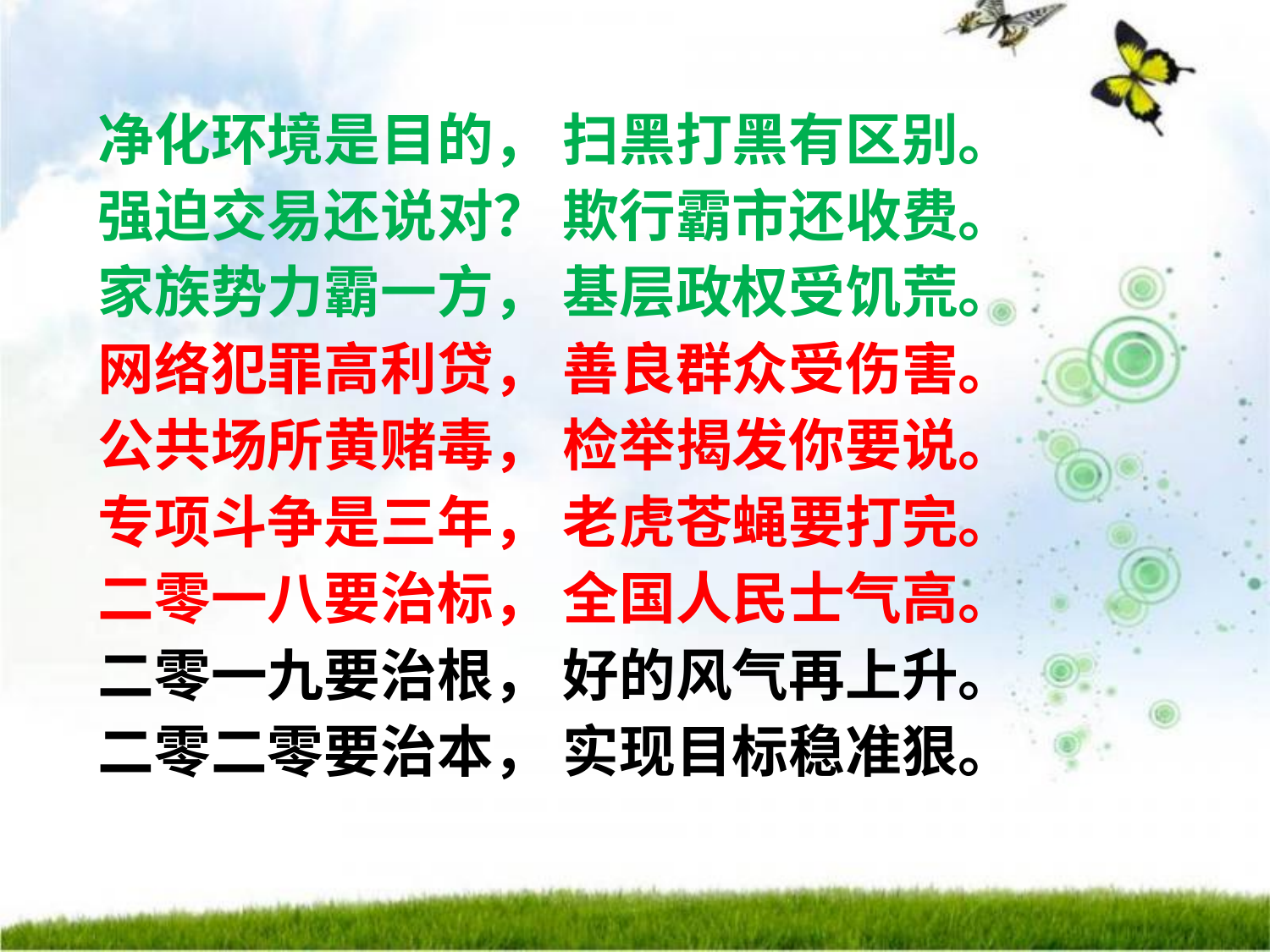

净化环境是目的， 扫黑打黑有区别。
强迫交易还说对？ 欺行霸市还收费。
家族势力霸一方， 基层政权受饥荒。
网络犯罪高利贷， 善良群众受伤害。
公共场所黄赌毒， 检举揭发你要说。
专项斗争是三年， 老虎苍蝇要打完。
二零一八要治标， 全国人民士气高。
二零一九要治根， 好的风气再上升。
二零二零要治本， 实现目标稳准狠。